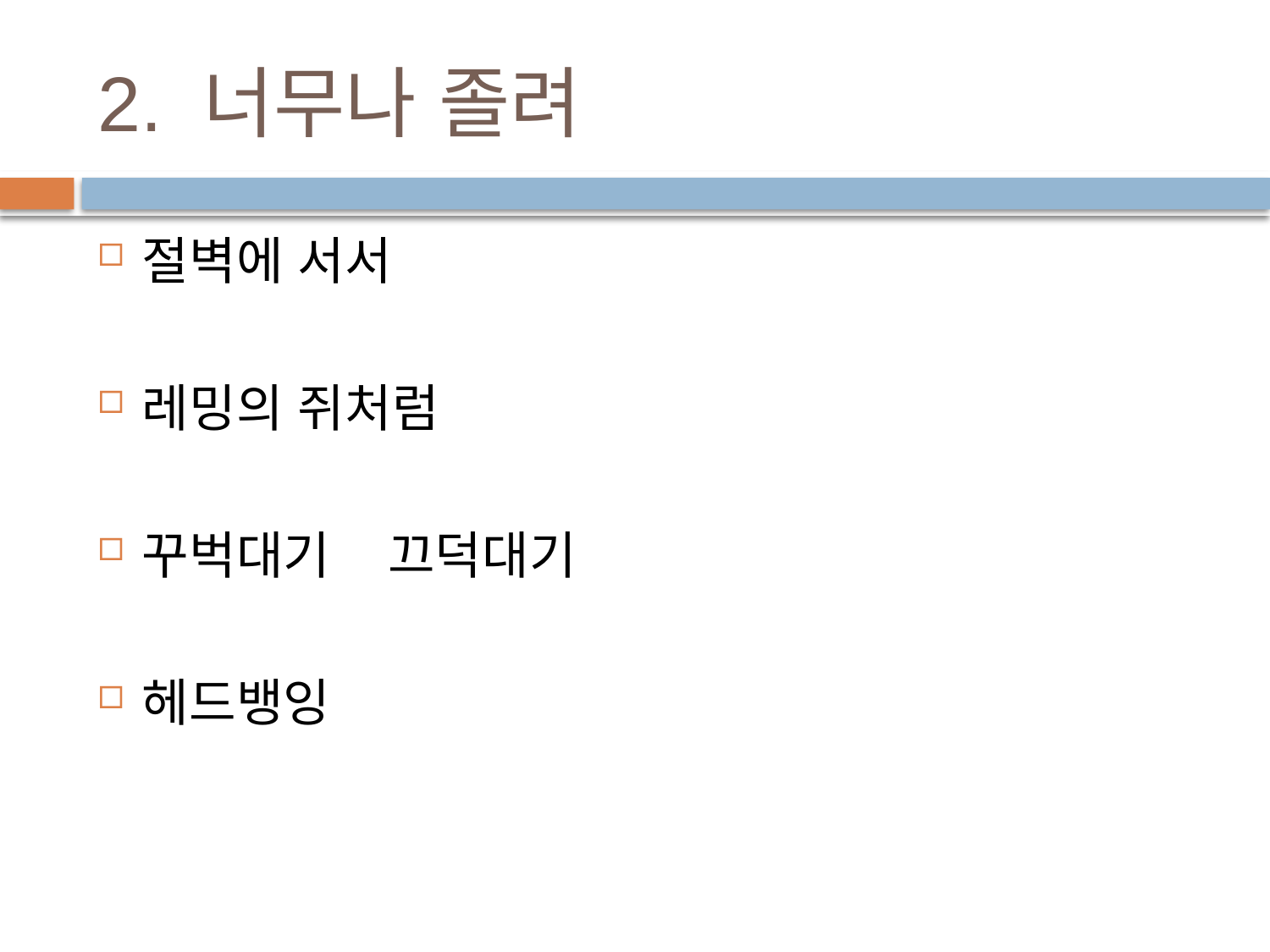

# 2. 너무나 졸려
절벽에 서서

레밍의 쥐처럼

꾸벅대기    끄덕대기

헤드뱅잉